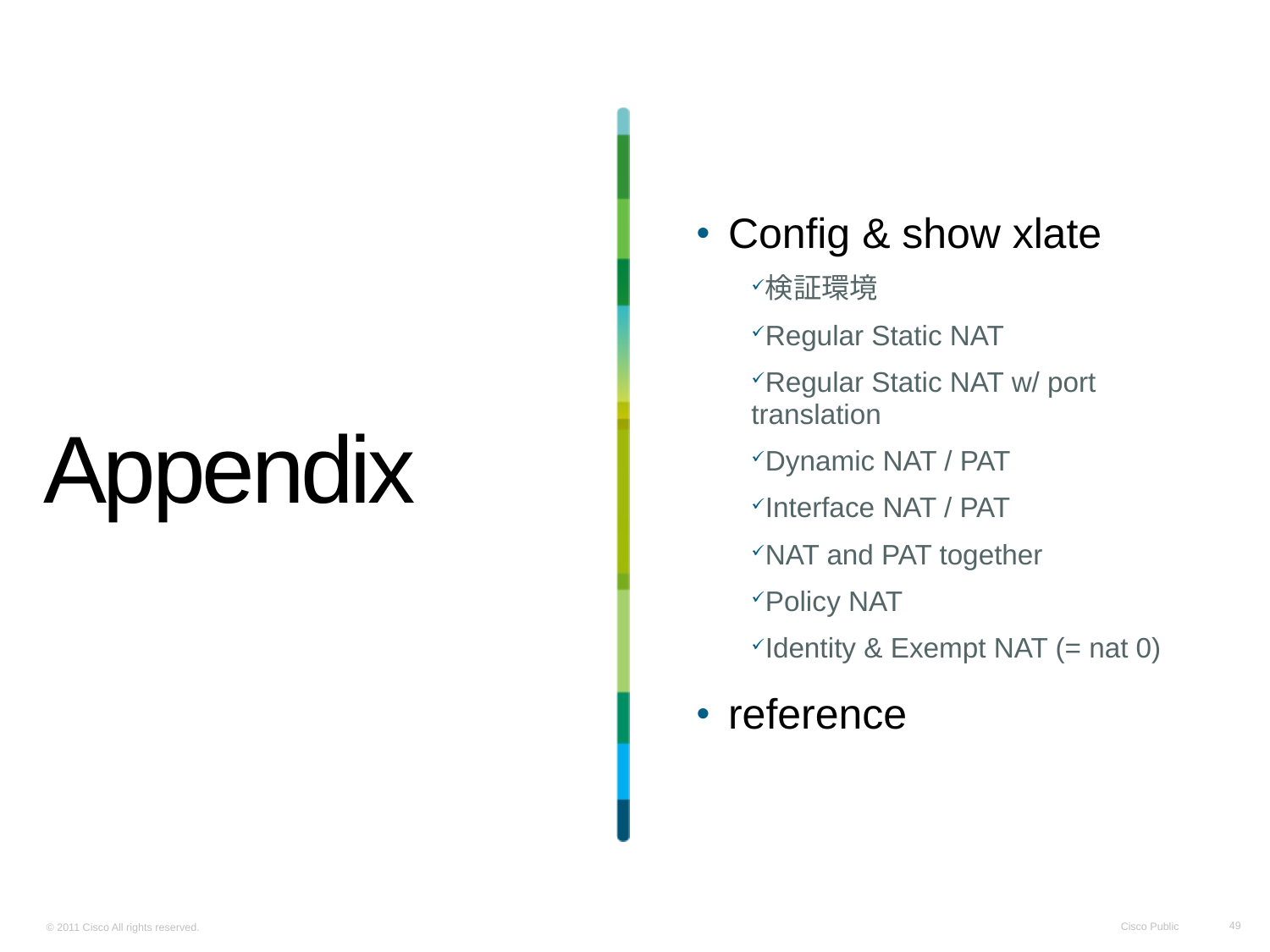

Config & show xlate
検証環境
Regular Static NAT
Regular Static NAT w/ port translation
Dynamic NAT / PAT
Interface NAT / PAT
NAT and PAT together
Policy NAT
Identity & Exempt NAT (= nat 0)
reference
# Appendix